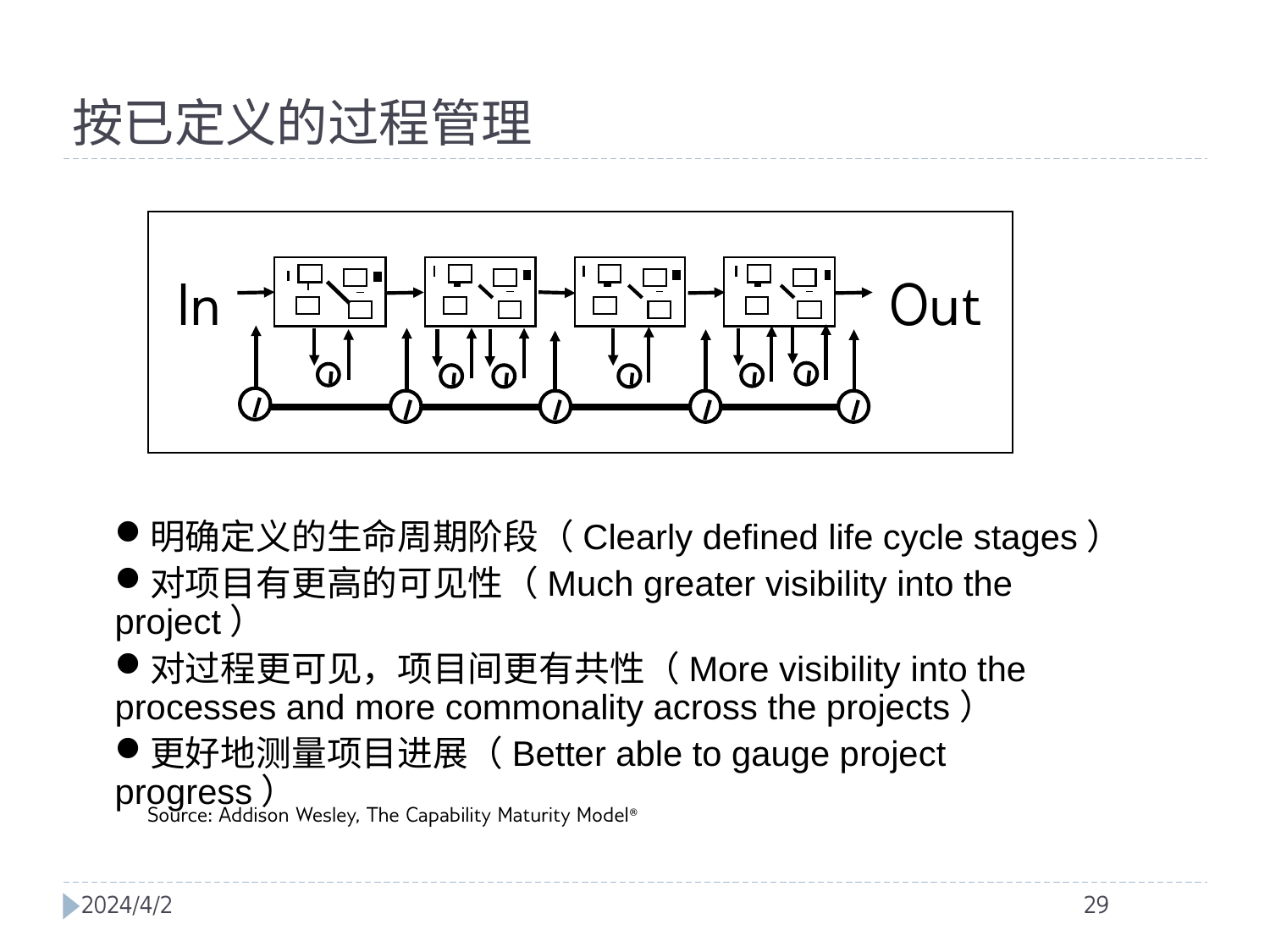

按已定义的过程管理

In
Out

明确定义的生命周期阶段（Clearly defined life cycle stages）
对项目有更高的可见性（Much greater visibility into the project）
对过程更可见，项目间更有共性（More visibility into the processes and more commonality across the projects）
更好地测量项目进展（Better able to gauge project progress）
Source: Addison Wesley, The Capability Maturity Model®
2024/4/2
29